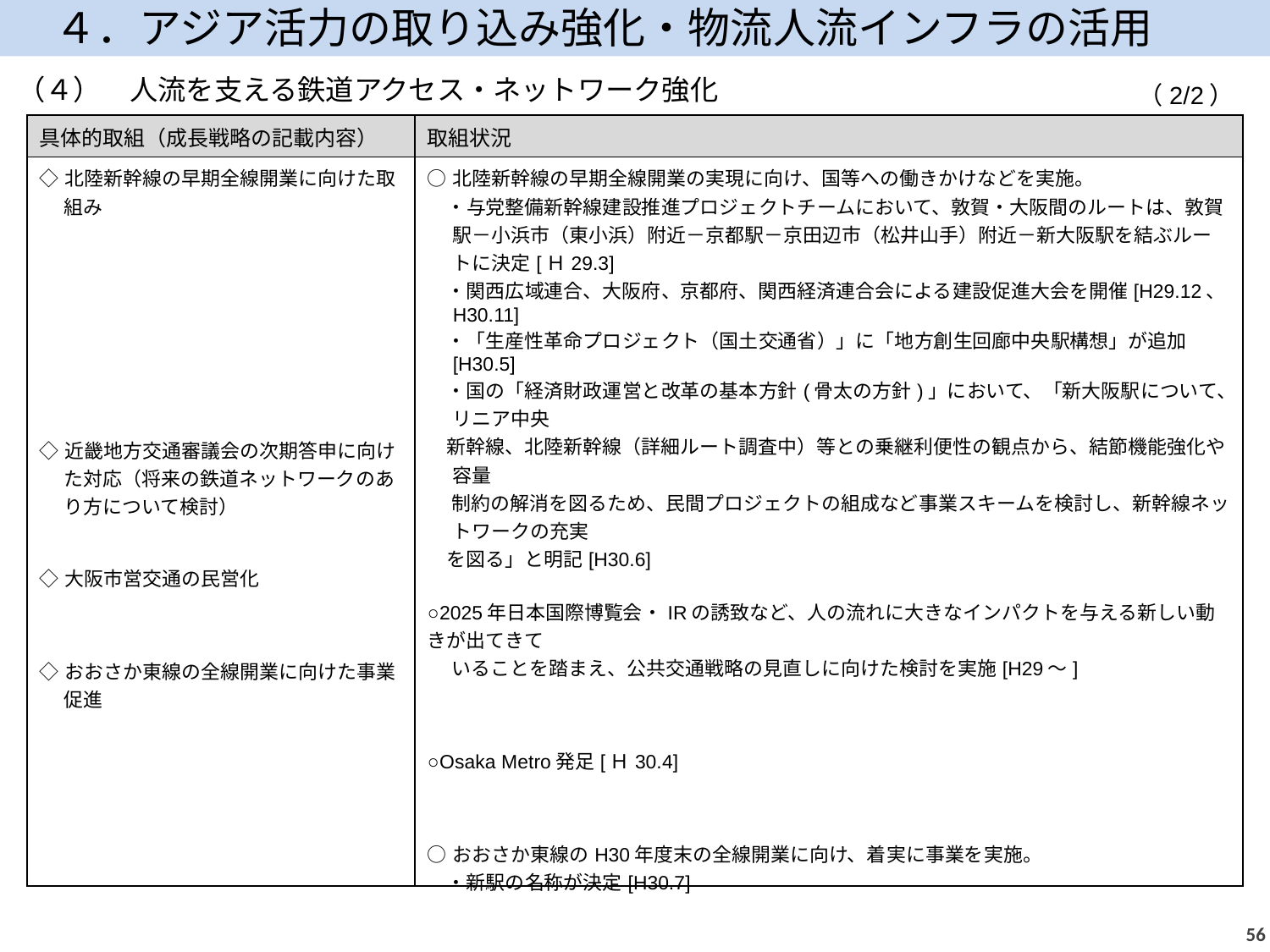

４．アジア活力の取り込み強化・物流人流インフラの活用
（４）　人流を支える鉄道アクセス・ネットワーク強化
（2/2）
| 具体的取組（成長戦略の記載内容） | 取組状況 |
| --- | --- |
| ◇北陸新幹線の早期全線開業に向けた取組み ◇近畿地方交通審議会の次期答申に向けた対応（将来の鉄道ネットワークのあり方について検討） ◇大阪市営交通の民営化 ◇おおさか東線の全線開業に向けた事業促進 | ○北陸新幹線の早期全線開業の実現に向け、国等への働きかけなどを実施。 　・与党整備新幹線建設推進プロジェクトチームにおいて、敦賀・大阪間のルートは、敦賀駅－小浜市（東小浜）附近－京都駅－京田辺市（松井山手）附近－新大阪駅を結ぶルートに決定[Ｈ29.3] 　・関西広域連合、大阪府、京都府、関西経済連合会による建設促進大会を開催[H29.12、H30.11] 　・「生産性革命プロジェクト（国土交通省）」に「地方創生回廊中央駅構想」が追加[H30.5] 　・国の「経済財政運営と改革の基本方針(骨太の方針)」において、「新大阪駅について、リニア中央 新幹線、北陸新幹線（詳細ルート調査中）等との乗継利便性の観点から、結節機能強化や容量 　 制約の解消を図るため、民間プロジェクトの組成など事業スキームを検討し、新幹線ネットワークの充実 を図る」と明記[H30.6] ○2025年日本国際博覧会・IRの誘致など、人の流れに大きなインパクトを与える新しい動きが出てきて　　 　 いることを踏まえ、公共交通戦略の見直しに向けた検討を実施[H29～] ○Osaka Metro発足[Ｈ30.4] ○おおさか東線のH30年度末の全線開業に向け、着実に事業を実施。 　・新駅の名称が決定[H30.7] |
56